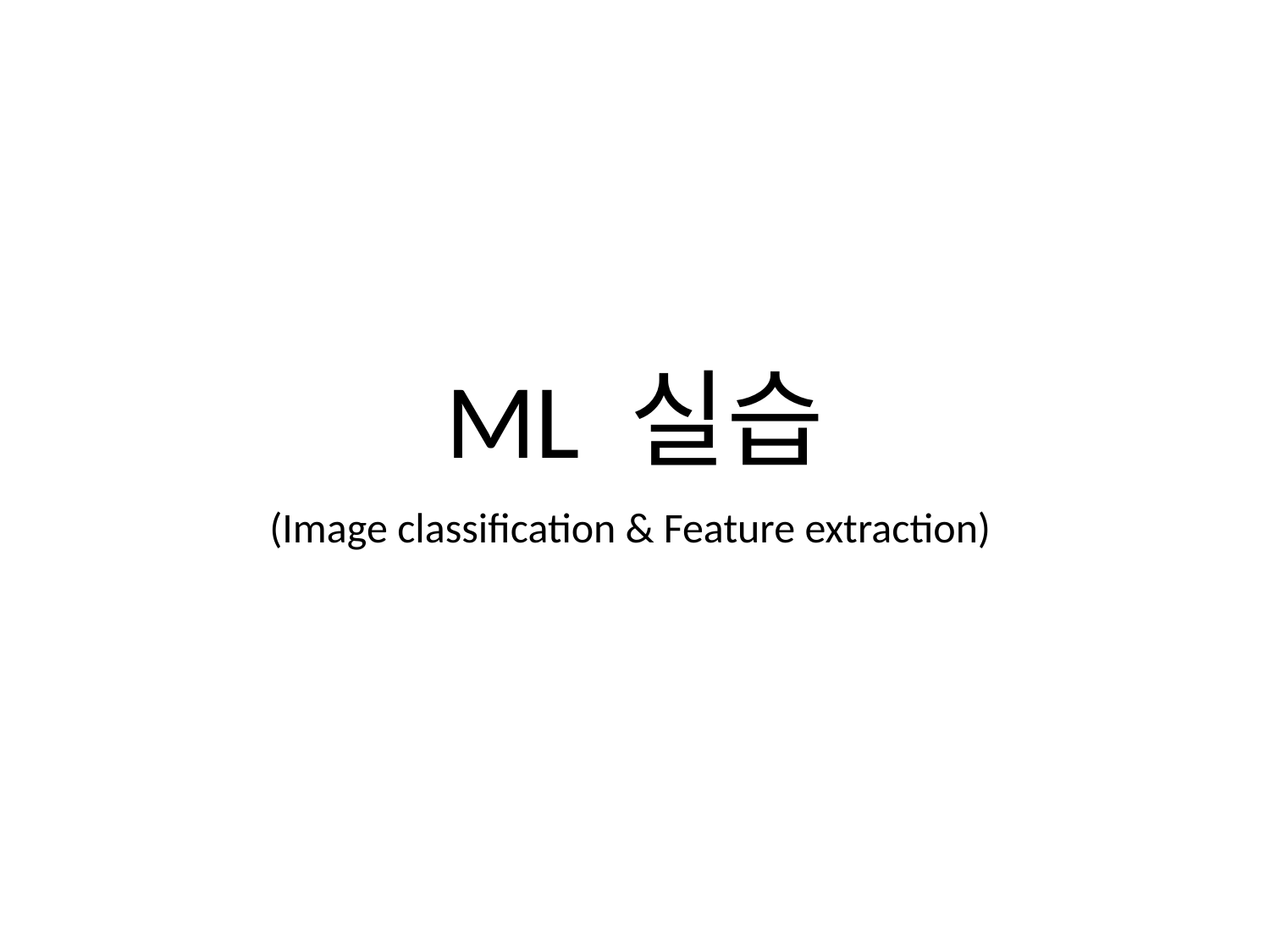

# ML 실습
(Image classification & Feature extraction)